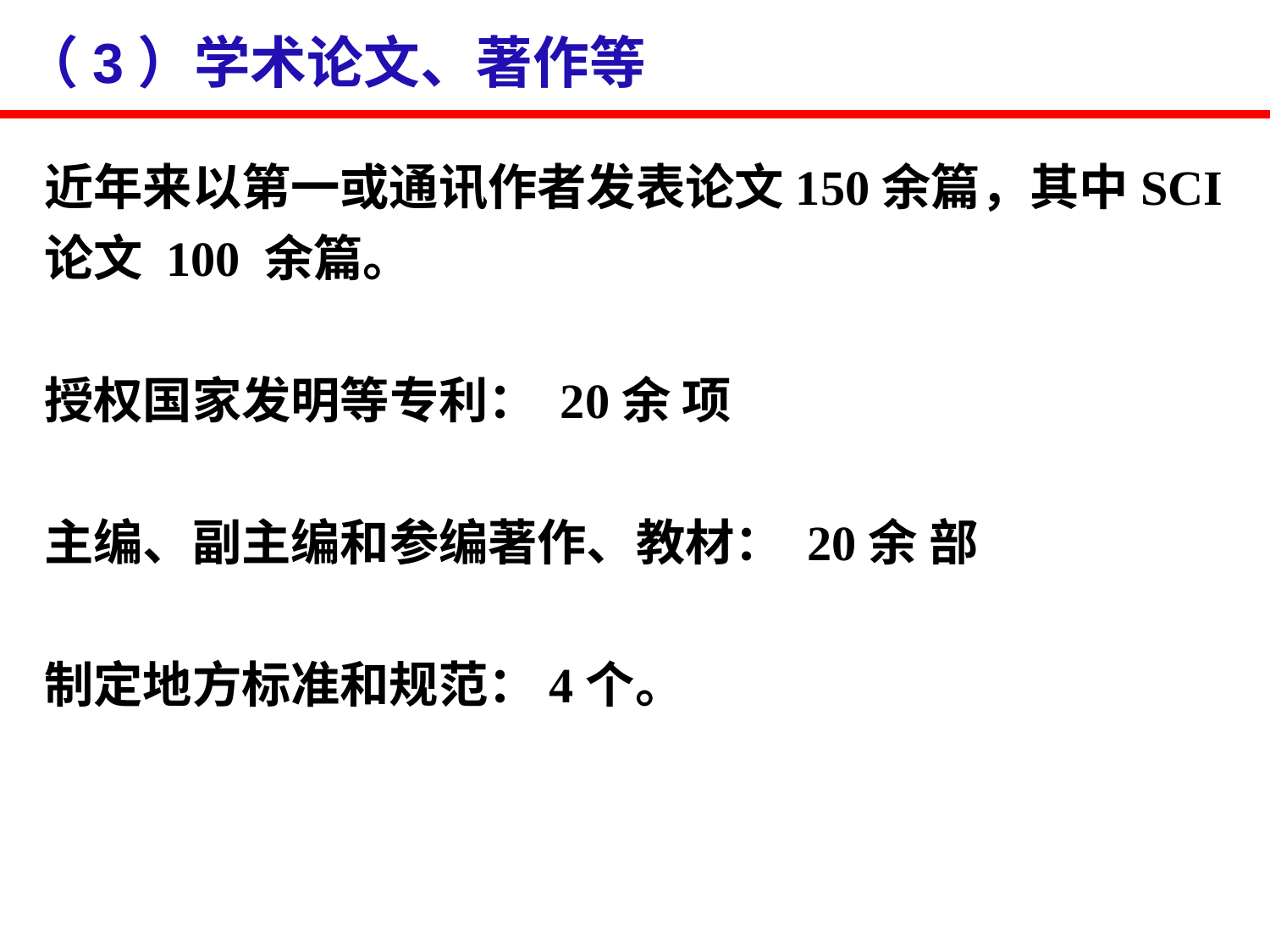

（3）学术论文、著作等
近年来以第一或通讯作者发表论文150余篇，其中SCI论文 100 余篇。

授权国家发明等专利： 20余 项

主编、副主编和参编著作、教材： 20余 部

制定地方标准和规范：4个。